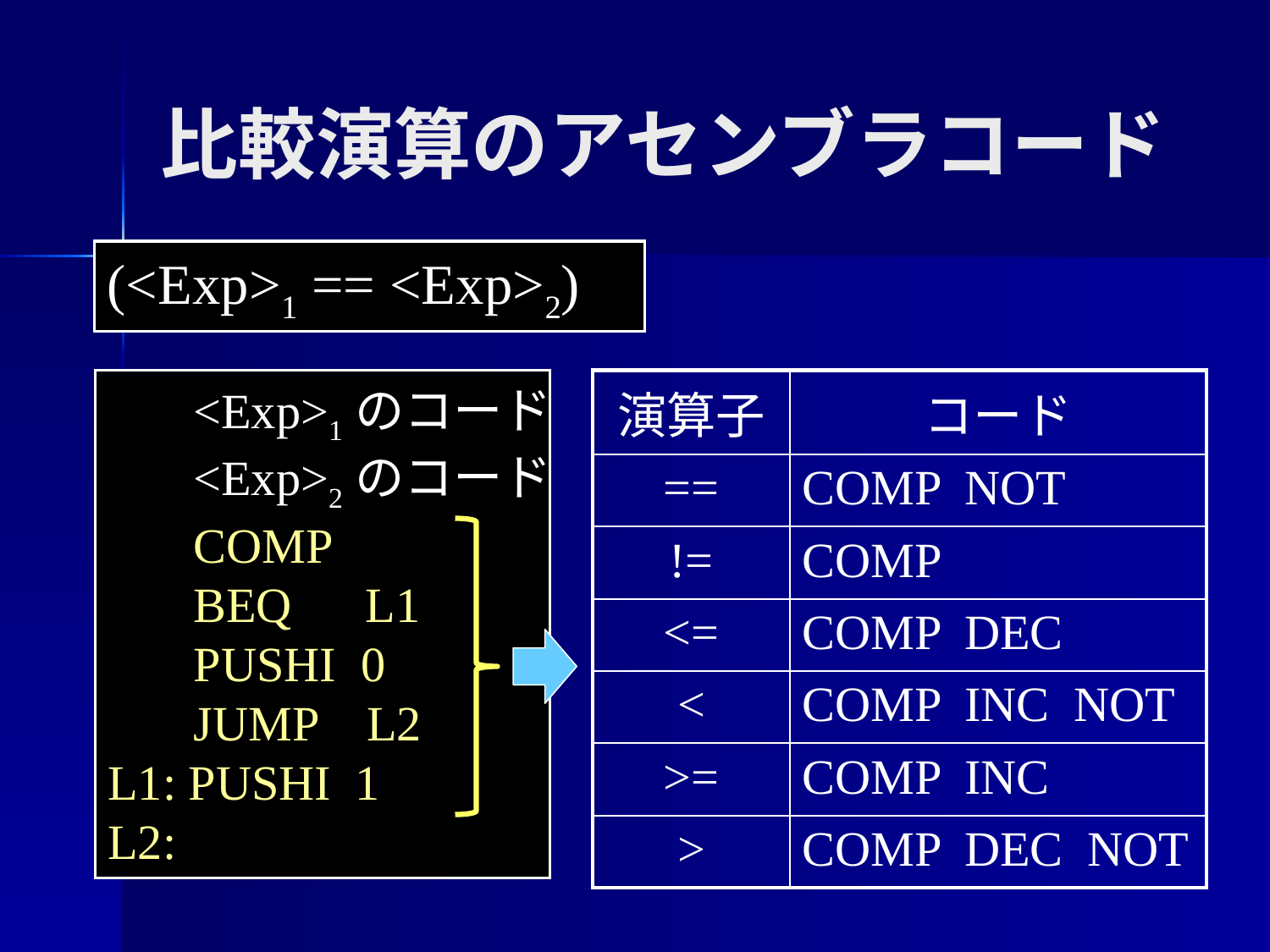

比較演算のアセンブラコード
(<Exp>1 == <Exp>2)
       <Exp>1のコード
       <Exp>2のコード
       COMP
       BEQ      L1
       PUSHI  0
       JUMP    L2
L1: PUSHI  1
L2:
| 演算子 | コード |
| --- | --- |
| == | COMP NOT |
| != | COMP |
| <= | COMP DEC |
| < | COMP INC NOT |
| >= | COMP INC |
| > | COMP DEC NOT |